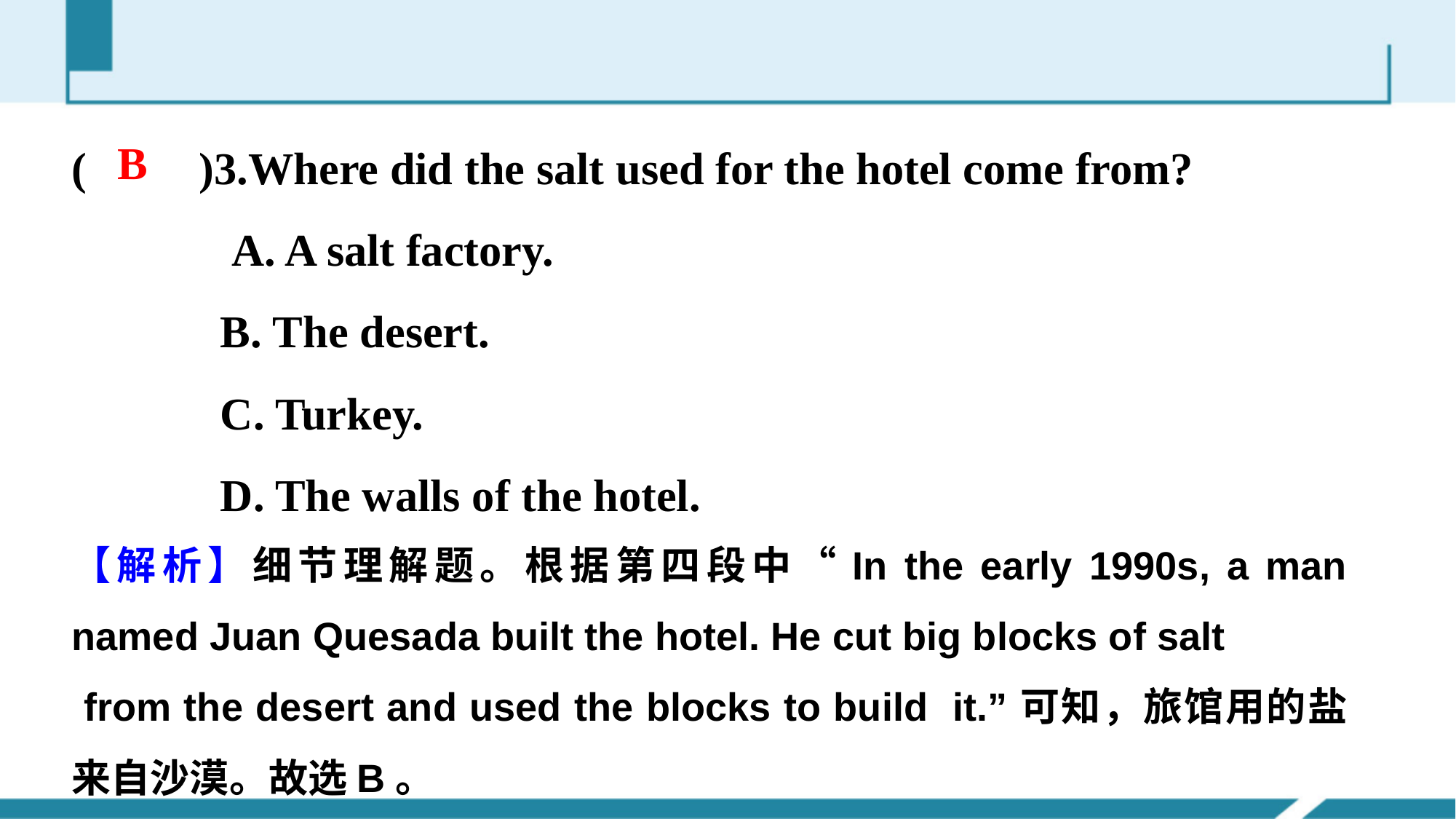

(　　)3.Where did the salt used for the hotel come from?
              A. A salt factory.
             B. The desert.
             C. Turkey.
             D. The walls of the hotel.

B
【解析】细节理解题。根据第四段中“In the early 1990s, a man named Juan Quesada built the hotel. He cut big blocks of salt
 from the desert and used the blocks to build  it.”可知，旅馆用的盐来自沙漠。故选B。